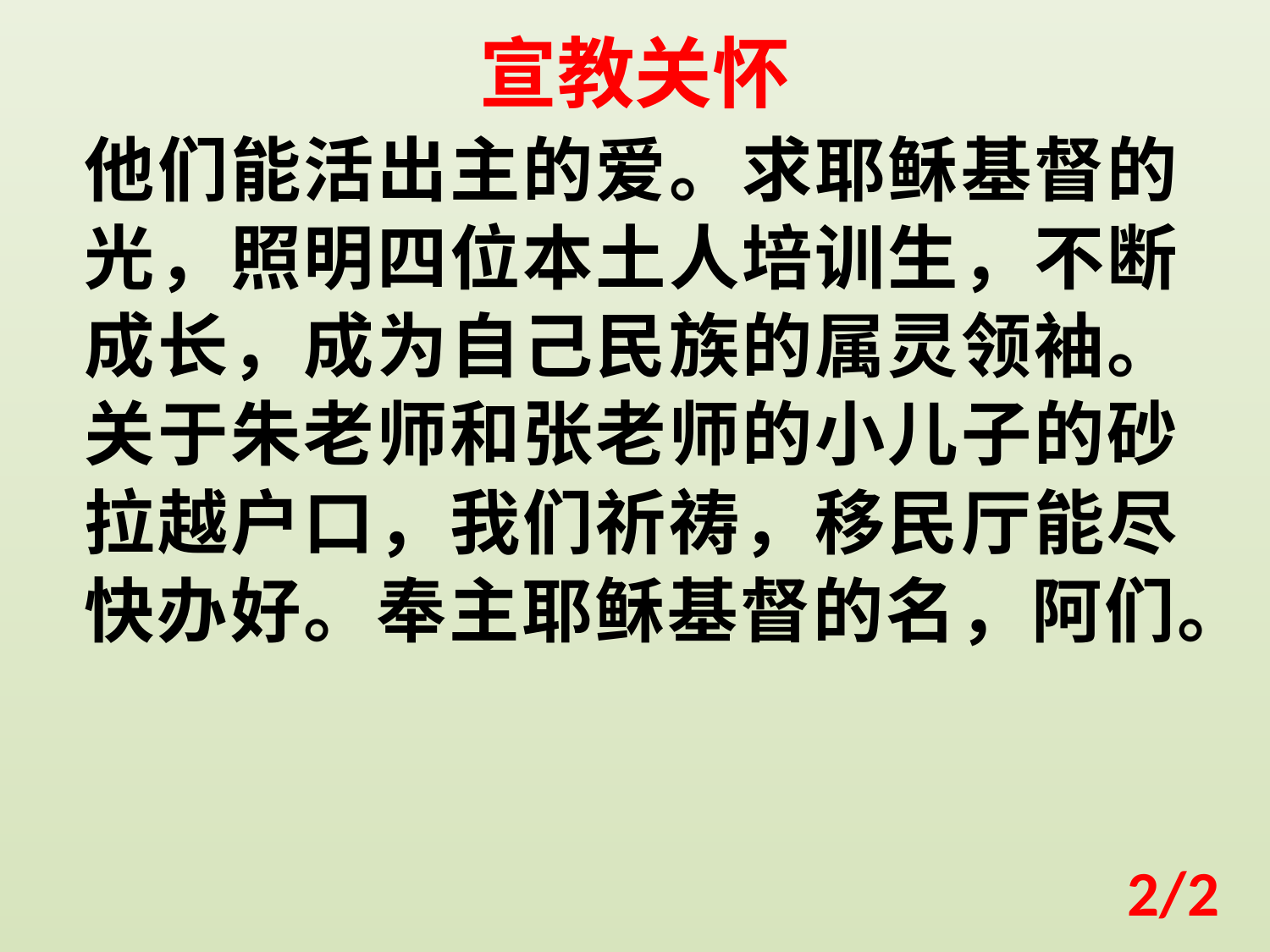

宣教关怀
他们能活出主的爱。求耶稣基督的光，照明四位本土人培训生，不断成长，成为自己民族的属灵领袖。关于朱老师和张老师的小儿子的砂拉越户口，我们祈祷，移民厅能尽快办好。奉主耶稣基督的名，阿们。
2/2